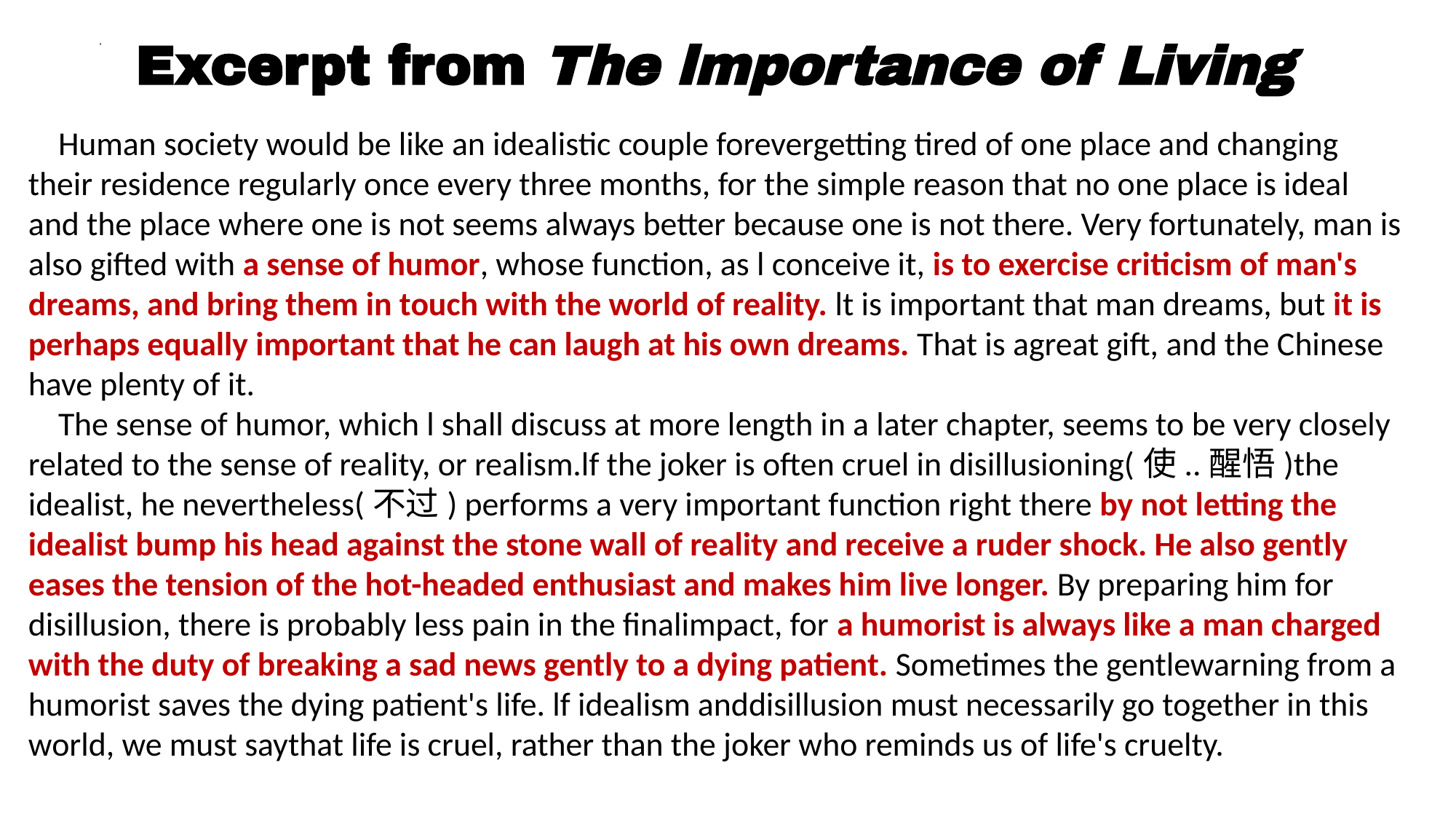

Excerpt from The lmportance of Living
    Human society would be like an idealistic couple forevergetting tired of one place and changing their residence regularly once every three months, for the simple reason that no one place is ideal and the place where one is not seems always better because one is not there. Very fortunately, man is also gifted with a sense of humor, whose function, as l conceive it, is to exercise criticism of man's dreams, and bring them in touch with the world of reality. lt is important that man dreams, but it is perhaps equally important that he can laugh at his own dreams. That is agreat gift, and the Chinese have plenty of it.
    The sense of humor, which l shall discuss at more length in a later chapter, seems to be very closely related to the sense of reality, or realism.lf the joker is often cruel in disillusioning(使..醒悟)the idealist, he nevertheless(不过) performs a very important function right there by not letting the idealist bump his head against the stone wall of reality and receive a ruder shock. He also gently eases the tension of the hot-headed enthusiast and makes him live longer. By preparing him for disillusion, there is probably less pain in the finalimpact, for a humorist is always like a man charged with the duty of breaking a sad news gently to a dying patient. Sometimes the gentlewarning from a humorist saves the dying patient's life. lf idealism anddisillusion must necessarily go together in this world, we must saythat life is cruel, rather than the joker who reminds us of life's cruelty.